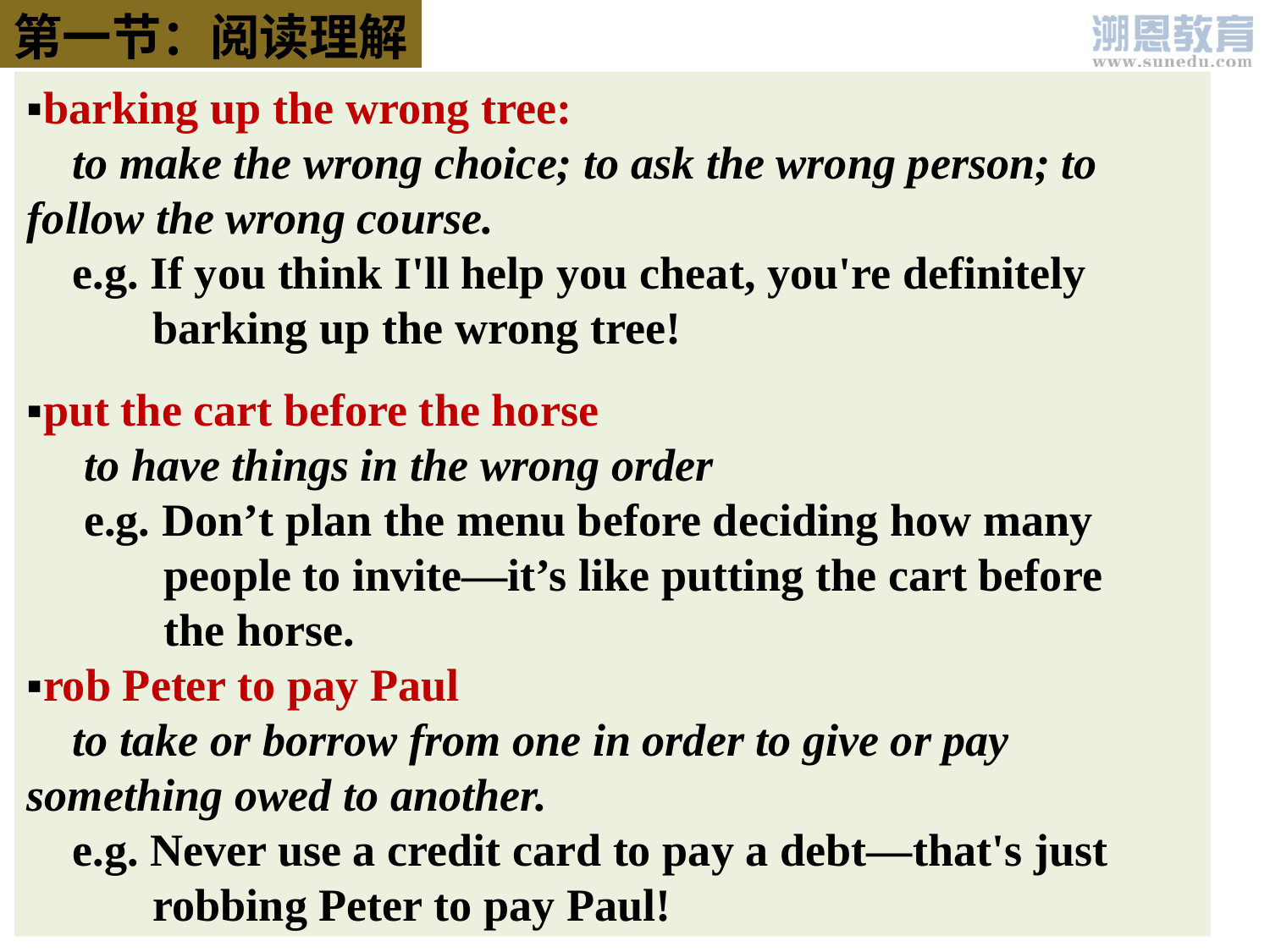

第一节：阅读理解
▪barking up the wrong tree:
    to make the wrong choice; to ask the wrong person; to follow the wrong course.
    e.g. If you think I'll help you cheat, you're definitely
           barking up the wrong tree!

▪put the cart before the horse
     to have things in the wrong order
     e.g. Don’t plan the menu before deciding how many
            people to invite—it’s like putting the cart before
            the horse.
▪rob Peter to pay Paul
    to take or borrow from one in order to give or pay something owed to another.
    e.g. Never use a credit card to pay a debt—that's just
           robbing Peter to pay Paul!